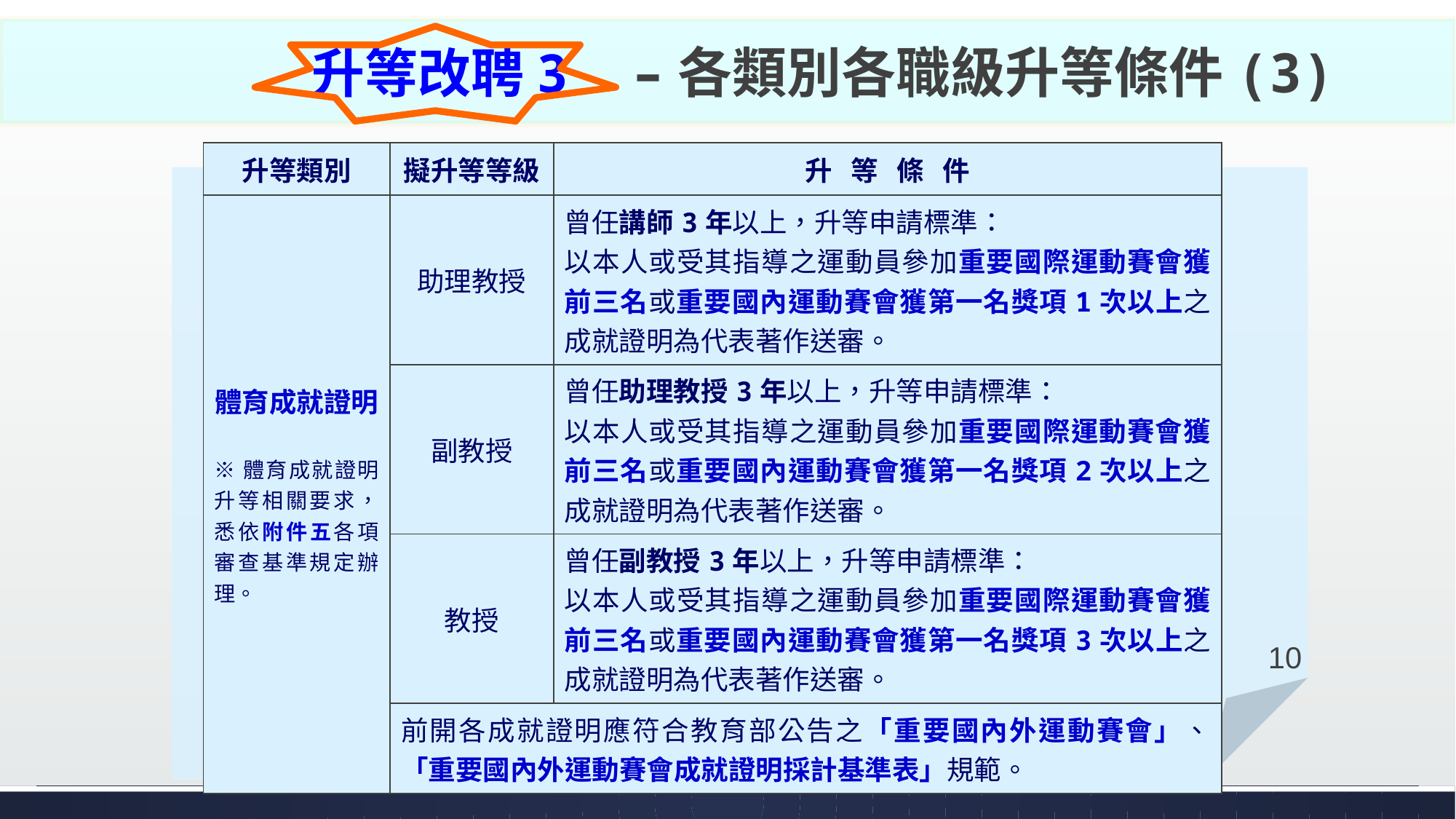

升等改聘3  –各類別各職級升等條件(3)

| 升等類別 | 擬升等等級 | 升 等 條 件 |
| --- | --- | --- |
| 體育成就證明 ※體育成就證明升等相關要求，悉依附件五各項審查基準規定辦理。 | 助理教授 | 曾任講師3年以上，升等申請標準： 以本人或受其指導之運動員參加重要國際運動賽會獲前三名或重要國內運動賽會獲第一名獎項1次以上之成就證明為代表著作送審。 |
|  | 副教授 | 曾任助理教授3年以上，升等申請標準： 以本人或受其指導之運動員參加重要國際運動賽會獲前三名或重要國內運動賽會獲第一名獎項2次以上之成就證明為代表著作送審。 |
|  | 教授 | 曾任副教授3年以上，升等申請標準： 以本人或受其指導之運動員參加重要國際運動賽會獲前三名或重要國內運動賽會獲第一名獎項3次以上之成就證明為代表著作送審。 |
|  | 前開各成就證明應符合教育部公告之「重要國內外運動賽會」、「重要國內外運動賽會成就證明採計基準表」規範。 |  |

10